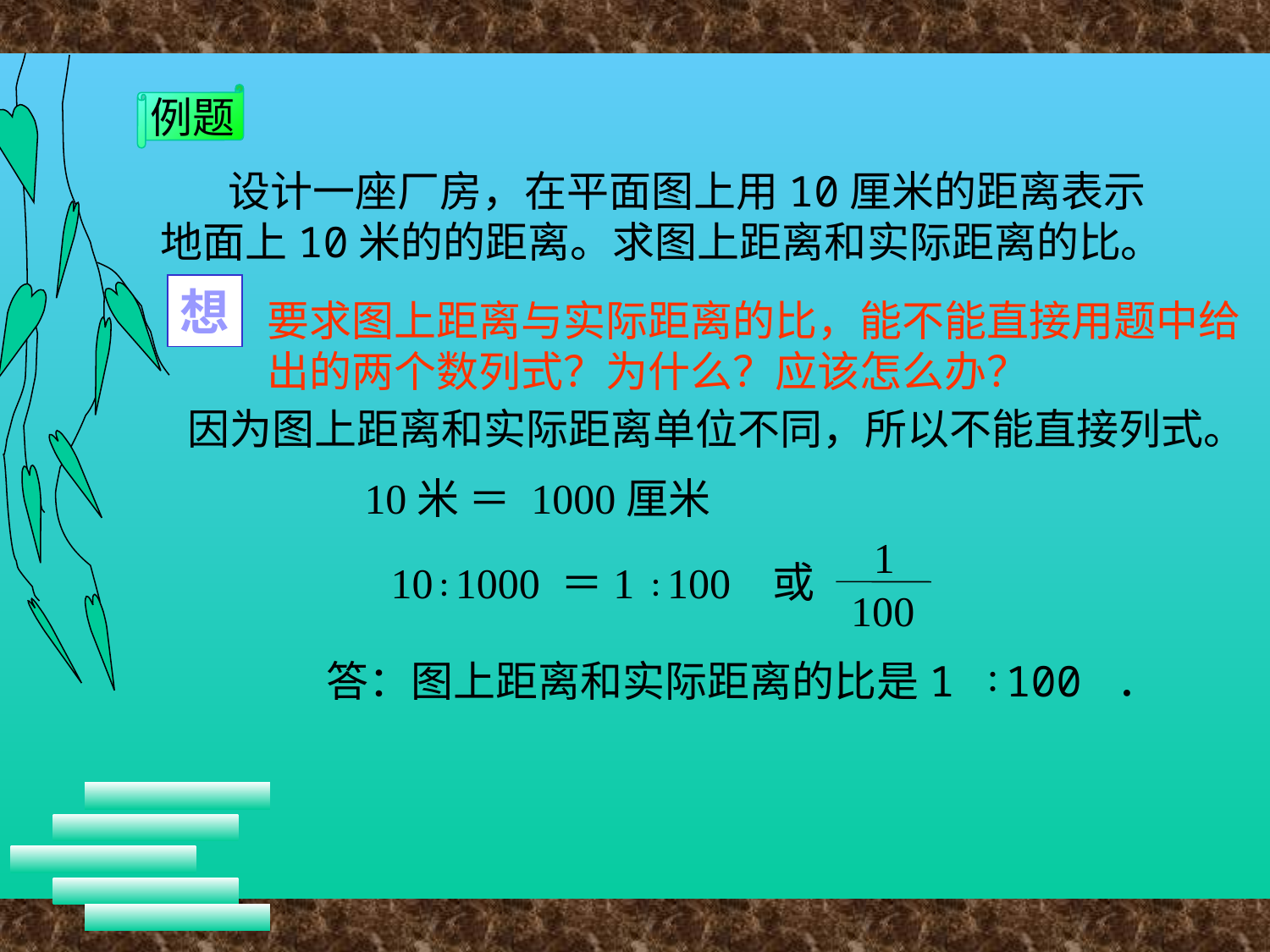

例题
      设计一座厂房，在平面图上用10厘米的距离表示
地面上10米的的距离。求图上距离和实际距离的比。
想
要求图上距离与实际距离的比，能不能直接用题中给
出的两个数列式？为什么？应该怎么办？
因为图上距离和实际距离单位不同，所以不能直接列式。
10米 ＝ 1000厘米
1
或
100

10∶1000 ＝1 ∶100
答：图上距离和实际距离的比是1 ∶100 ．